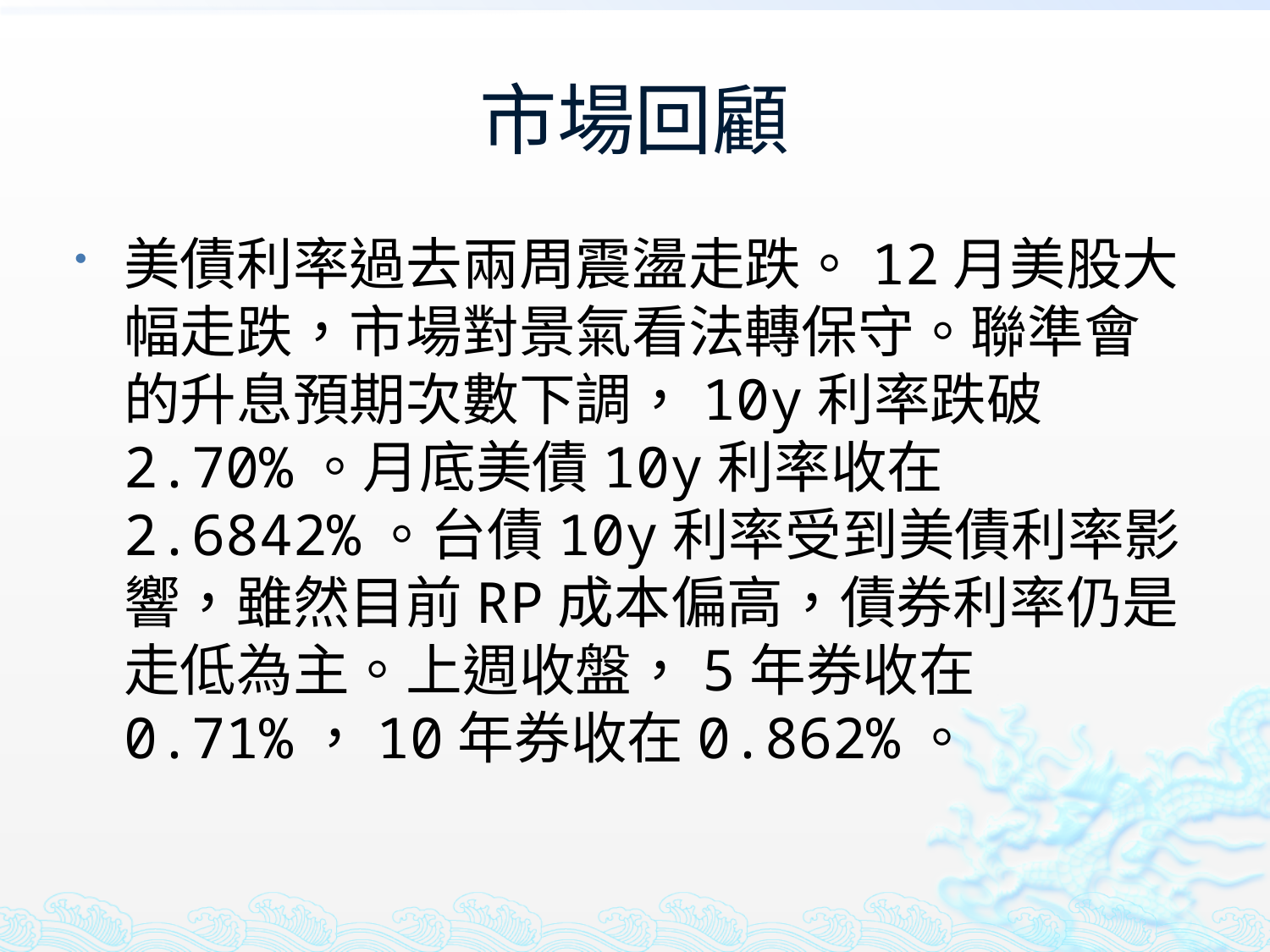

# 市場回顧
美債利率過去兩周震盪走跌。12月美股大幅走跌，市場對景氣看法轉保守。聯準會的升息預期次數下調，10y利率跌破2.70%。月底美債10y利率收在2.6842%。台債10y利率受到美債利率影響，雖然目前RP成本偏高，債券利率仍是走低為主。上週收盤，5年券收在0.71%，10年券收在0.862%。